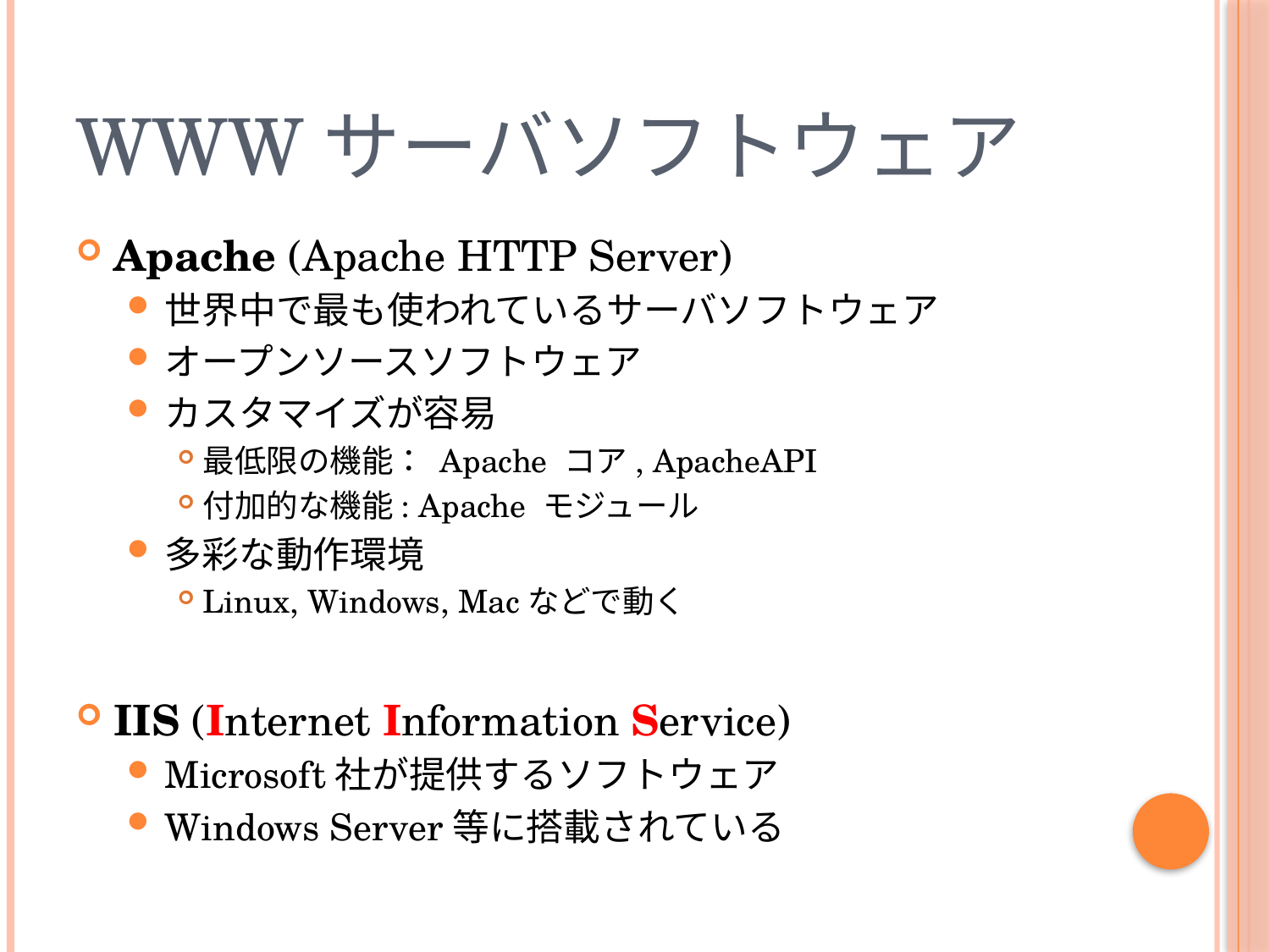

# WWWサーバソフトウェア
Apache (Apache HTTP Server)
世界中で最も使われているサーバソフトウェア
オープンソースソフトウェア
カスタマイズが容易
最低限の機能： Apache コア, ApacheAPI
付加的な機能: Apache モジュール
多彩な動作環境
Linux, Windows, Macなどで動く

IIS (Internet Information Service)
Microsoft社が提供するソフトウェア
Windows Server等に搭載されている